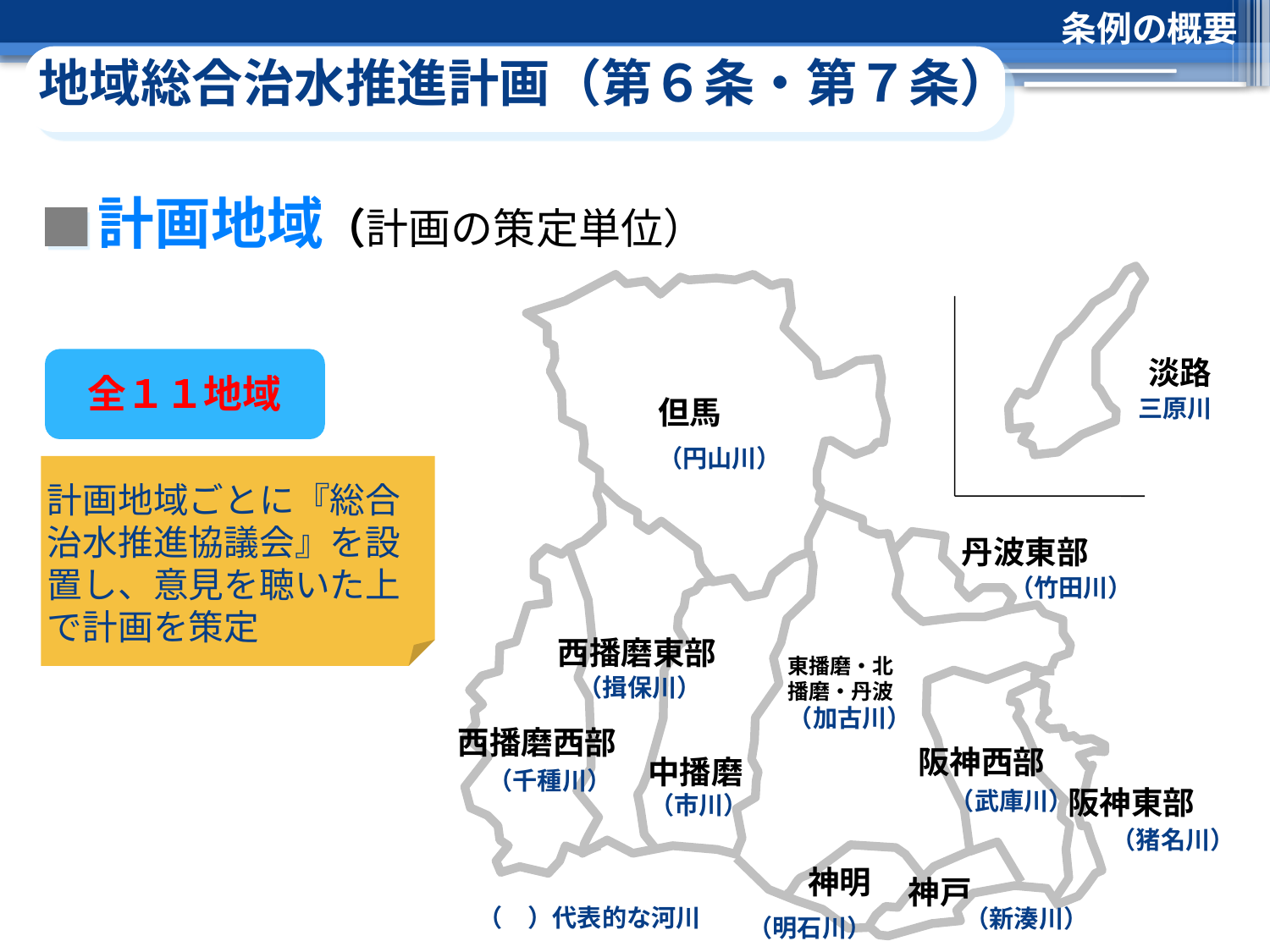

条例の概要

地域総合治水推進計画（第６条・第７条）
計画地域（計画の策定単位）

淡路

全１１地域

但馬

三原川

（円山川）

計画地域ごとに『総合治水推進協議会』を設置し、意見を聴いた上で計画を策定

丹波東部

（竹田川）

西播磨東部

東播磨・北播磨・丹波

（揖保川）

（加古川）

西播磨西部

阪神西部

中播磨

（千種川）

阪神東部

（武庫川）

（市川）

（猪名川）

神明
神戸
（　）代表的な河川
（新湊川）
（明石川）